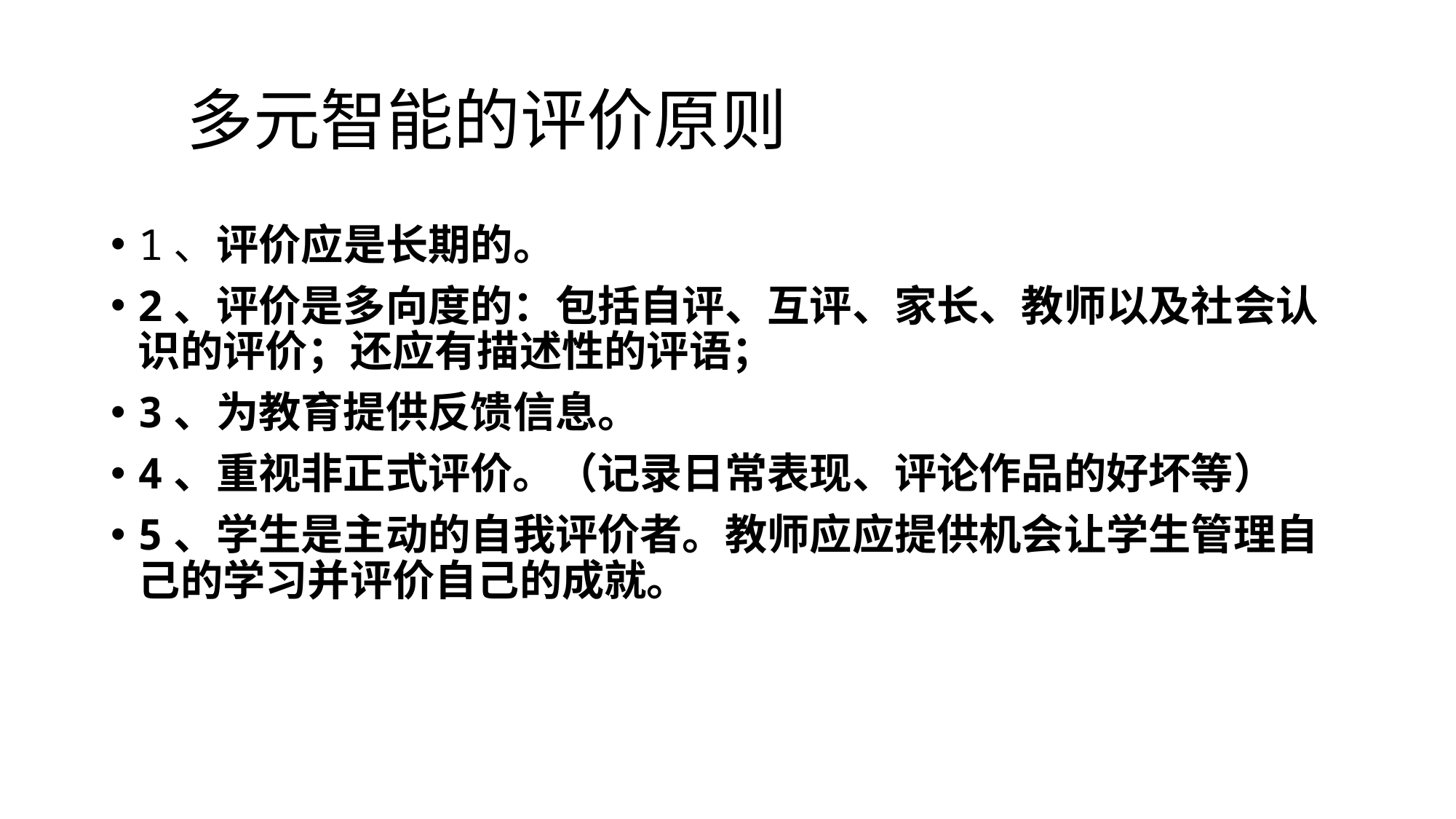

# 多元智能的评价原则
1、评价应是长期的。
2、评价是多向度的：包括自评、互评、家长、教师以及社会认识的评价；还应有描述性的评语；
3、为教育提供反馈信息。
4、重视非正式评价。（记录日常表现、评论作品的好坏等）
5、学生是主动的自我评价者。教师应应提供机会让学生管理自己的学习并评价自己的成就。